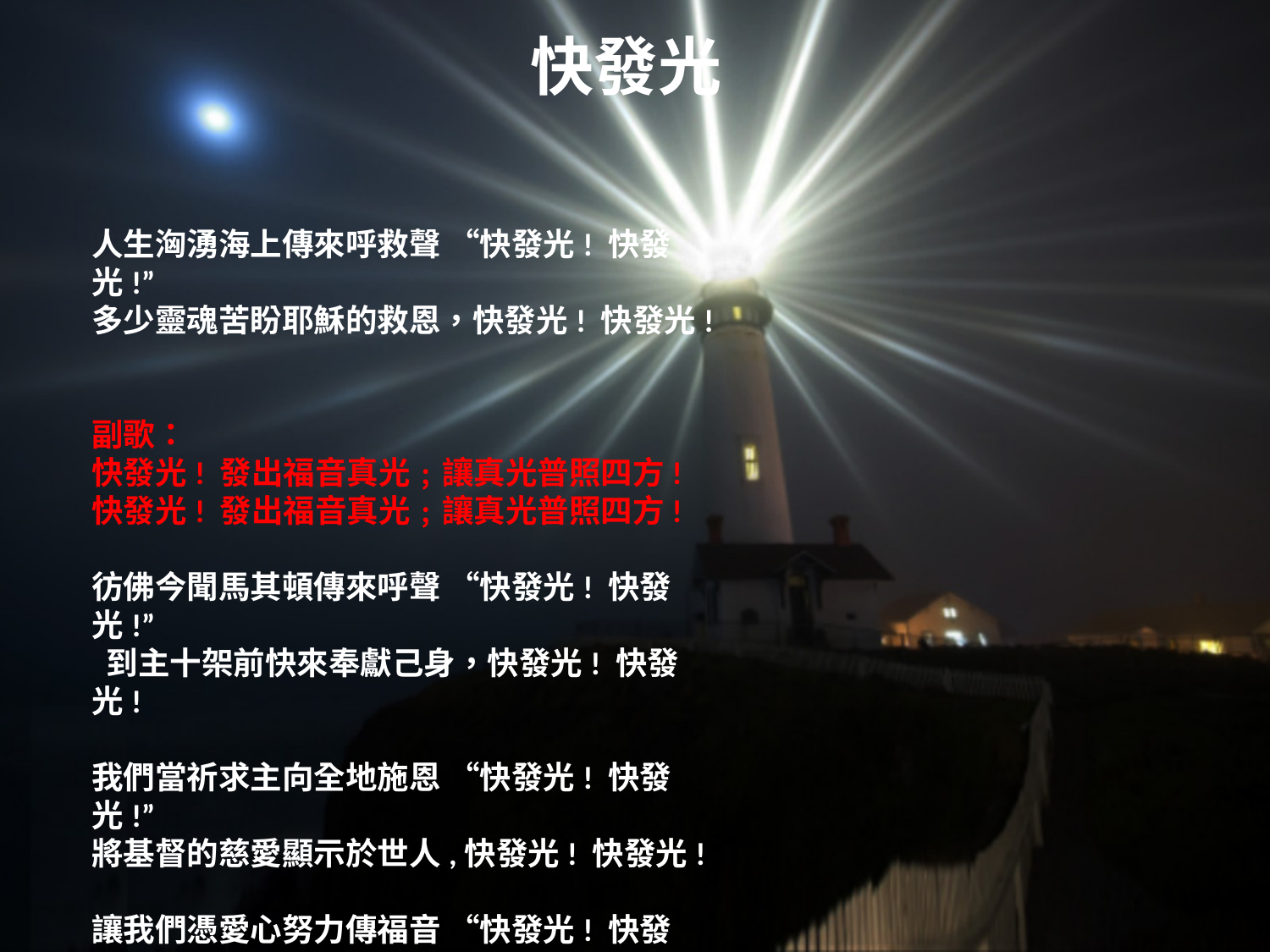

# 快發光
人生洶湧海上傳來呼救聲 “快發光! 快發光!”
多少靈魂苦盼耶穌的救恩，快發光! 快發光!

副歌：
快發光! 發出福音真光﹔讓真光普照四方!
快發光! 發出福音真光﹔讓真光普照四方!

彷佛今聞馬其頓傳來呼聲 “快發光! 快發光!”
 到主十架前快來奉獻己身，快發光! 快發光!

我們當祈求主向全地施恩 “快發光! 快發光!”
將基督的慈愛顯示於世人,快發光! 快發光!

讓我們憑愛心努力傳福音 “快發光! 快發光!”
為要得著冠冕我們不灰心，快發光! 快發光!